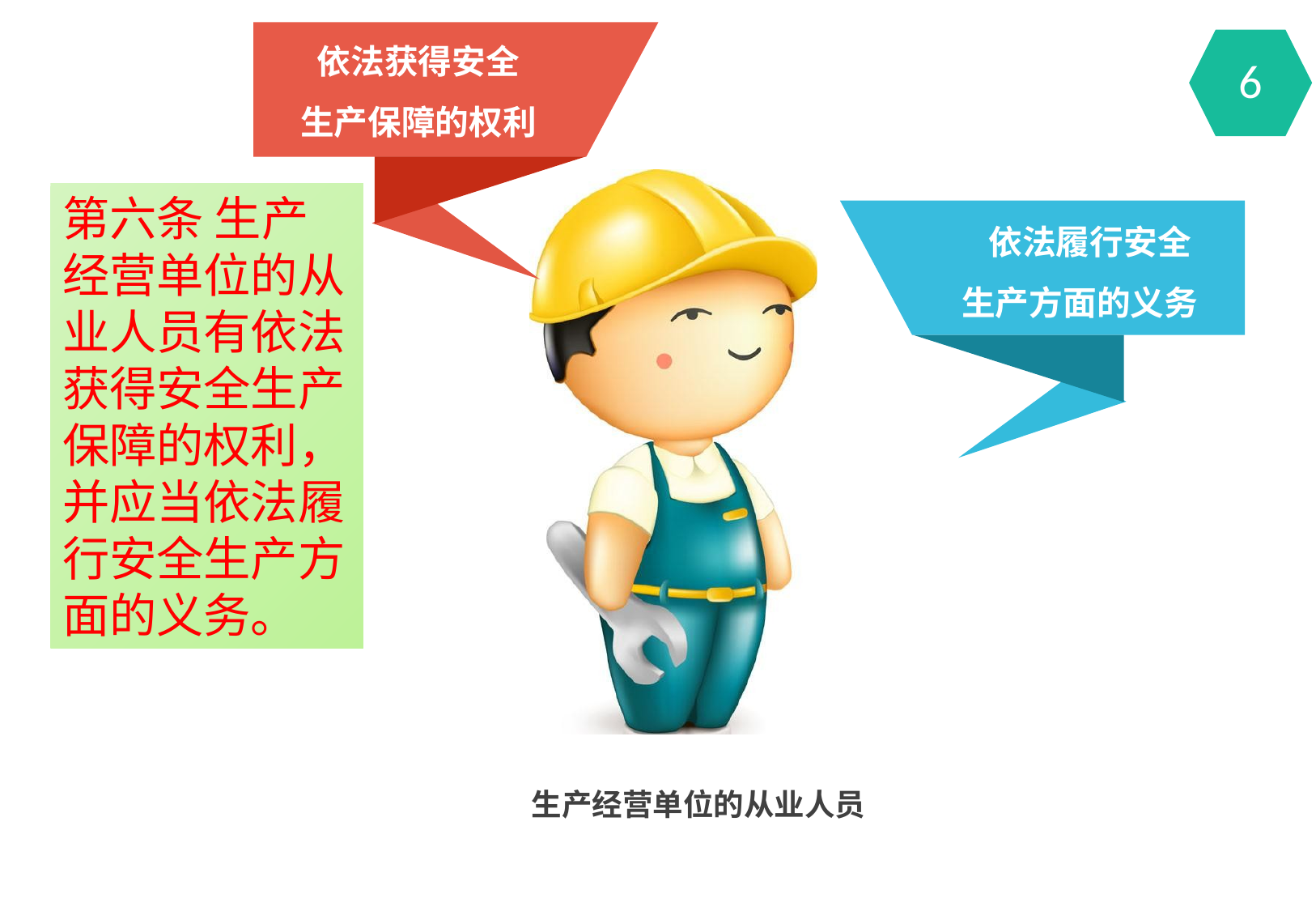

依法获得安全
6
生产保障的权利

第六条 生产经营单位的从业人员有依法获得安全生产保障的权利，并应当依法履行安全生产方面的义务。

依法履行安全 生产方面的义务

生产经营单位的从业人员